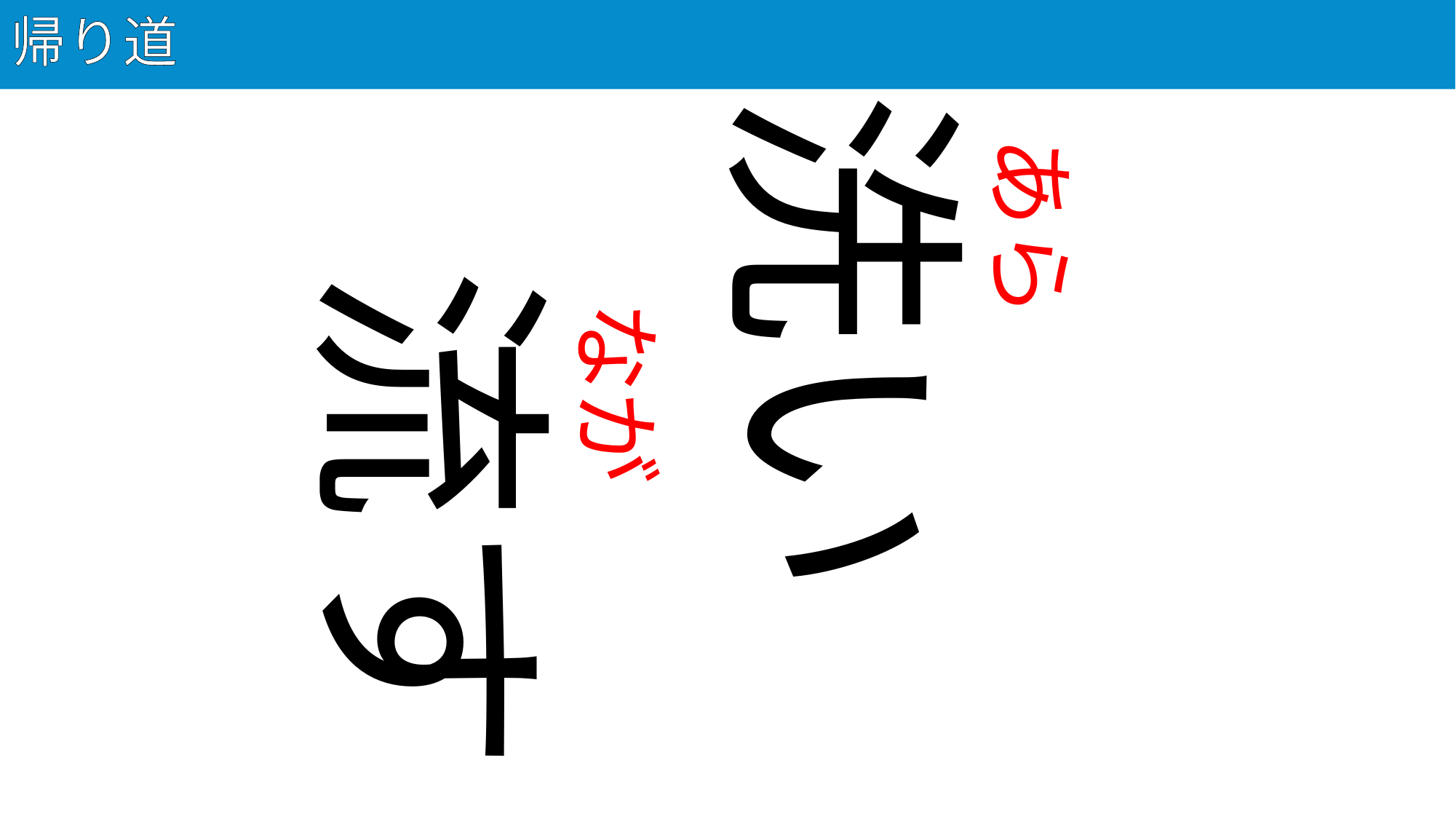

# 帰り道
9
洗い
あら
流す
なが